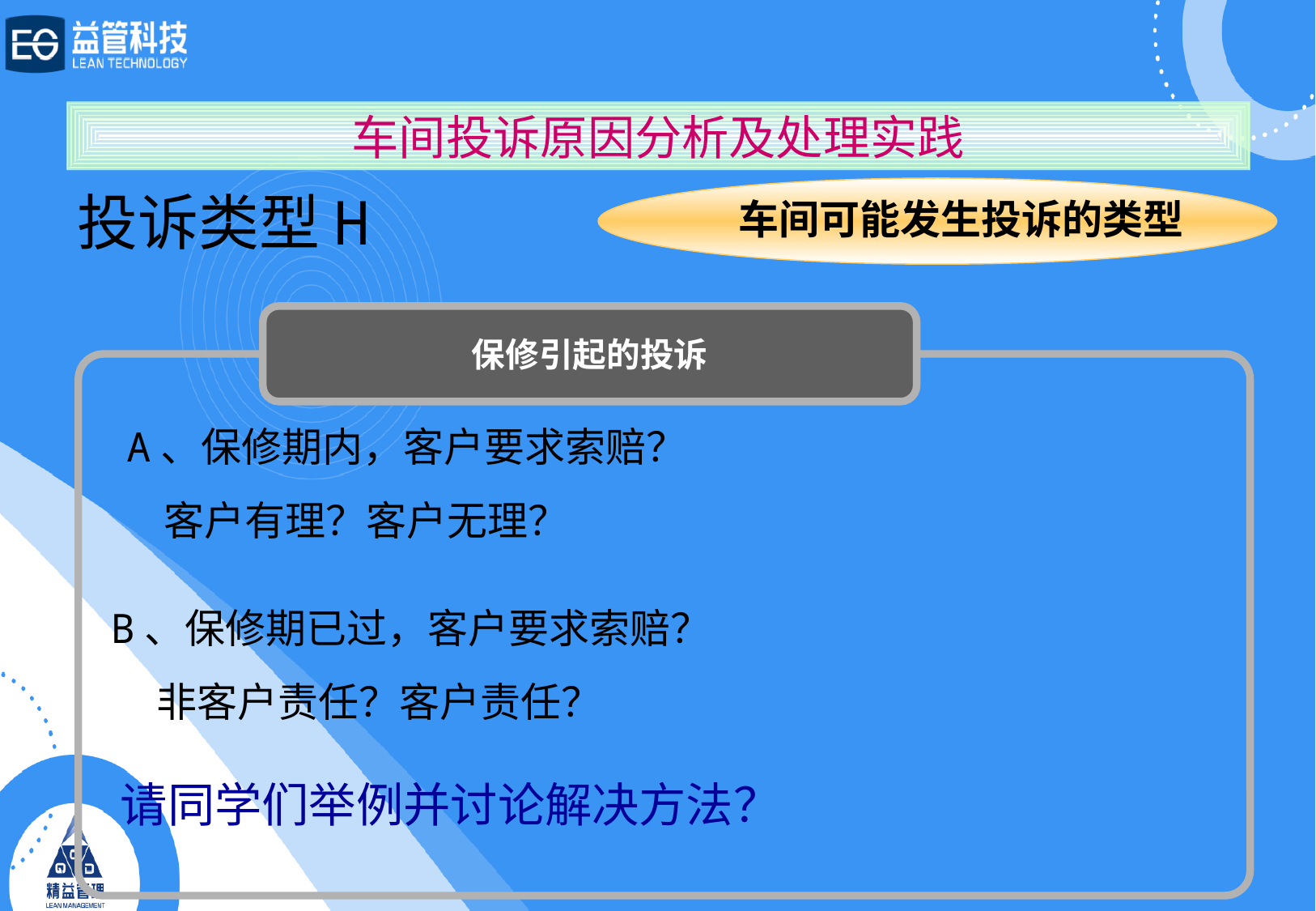

车间投诉原因分析及处理实践
投诉类型H

车间可能发生投诉的类型
保修引起的投诉

A、保修期内，客户要求索赔？
   客户有理？客户无理？
B、保修期已过，客户要求索赔？
    非客户责任？客户责任？
请同学们举例并讨论解决方法？